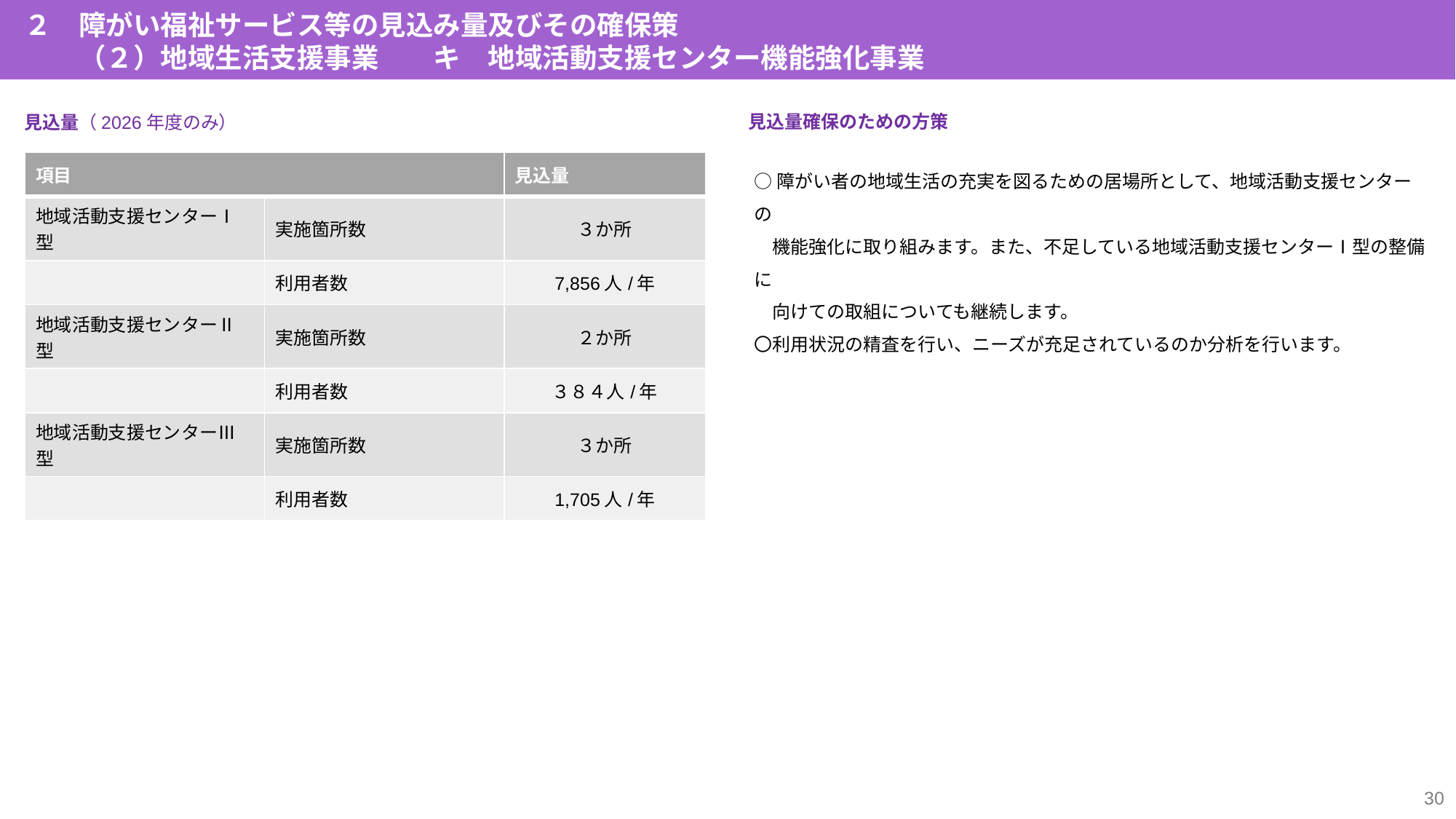

２　障がい福祉サービス等の見込み量及びその確保策
　　（２）地域生活支援事業　　キ　地域活動支援センター機能強化事業
見込量確保のための方策
見込量（2026年度のみ）
| 項目 |  | 見込量 |
| --- | --- | --- |
| 地域活動支援センターⅠ型 | 実施箇所数 | ３か所 |
|  | 利用者数 | 7,856人/年 |
| 地域活動支援センターⅡ型 | 実施箇所数 | ２か所 |
|  | 利用者数 | ３８４人/年 |
| 地域活動支援センターⅢ型 | 実施箇所数 | ３か所 |
|  | 利用者数 | 1,705人/年 |
○障がい者の地域生活の充実を図るための居場所として、地域活動支援センターの
　機能強化に取り組みます。また、不足している地域活動支援センターⅠ型の整備に
　向けての取組についても継続します。
〇利用状況の精査を行い、ニーズが充足されているのか分析を行います。
30